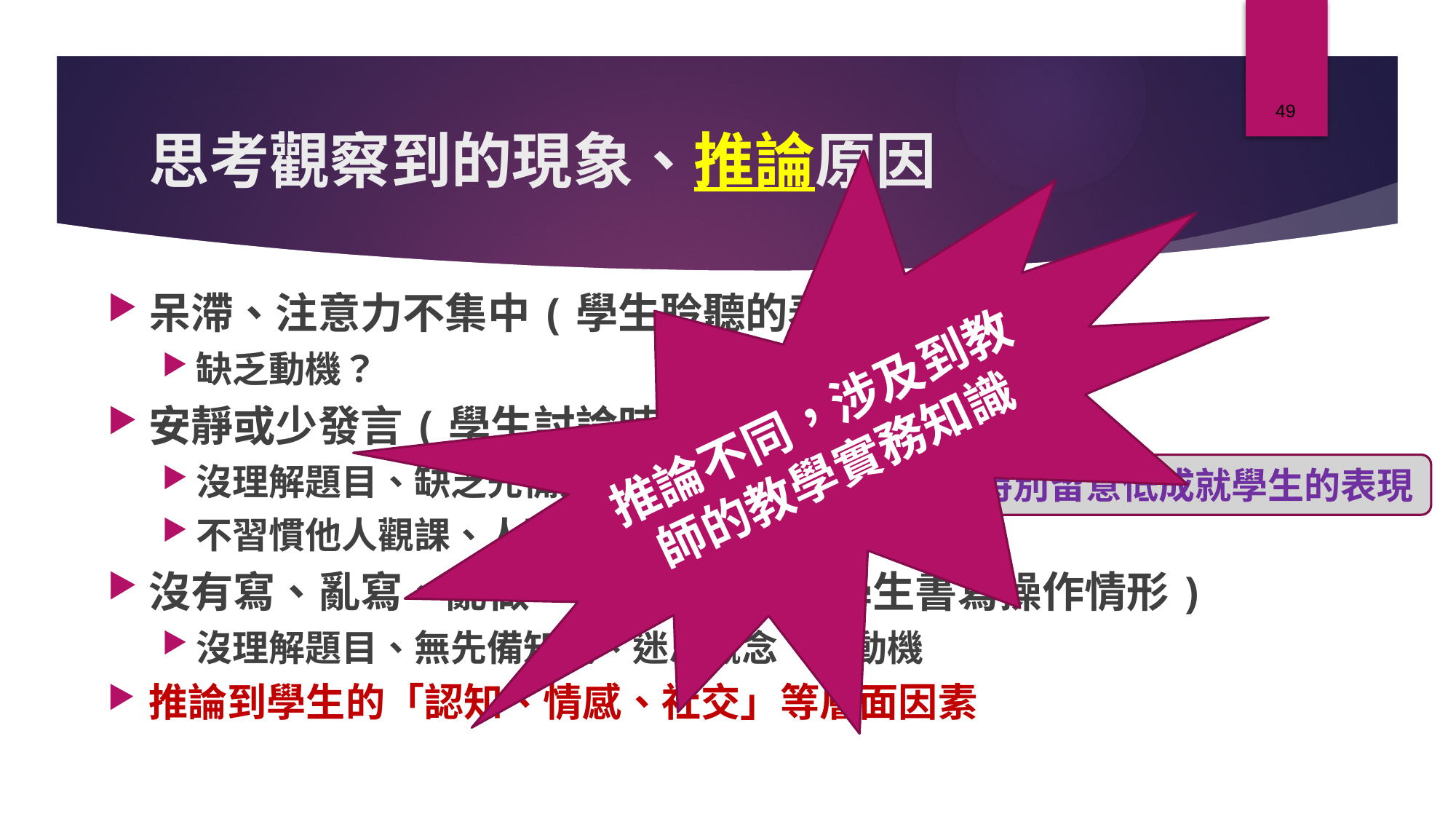

49
# 思考觀察到的現象、推論原因
推論不同，涉及到教師的教學實務知識
呆滯、注意力不集中(學生聆聽的表情、眼神)
缺乏動機？
安靜或少發言(學生討論時的口語聲音)
沒理解題目、缺乏先備知識、缺乏自信
不習慣他人觀課、人際關係不佳、被放棄
沒有寫、亂寫、亂做、做錯、寫慢(學生書寫操作情形)
沒理解題目、無先備知識、迷思概念、沒動機
推論到學生的「認知、情感、社交」等層面因素
特別留意低成就學生的表現